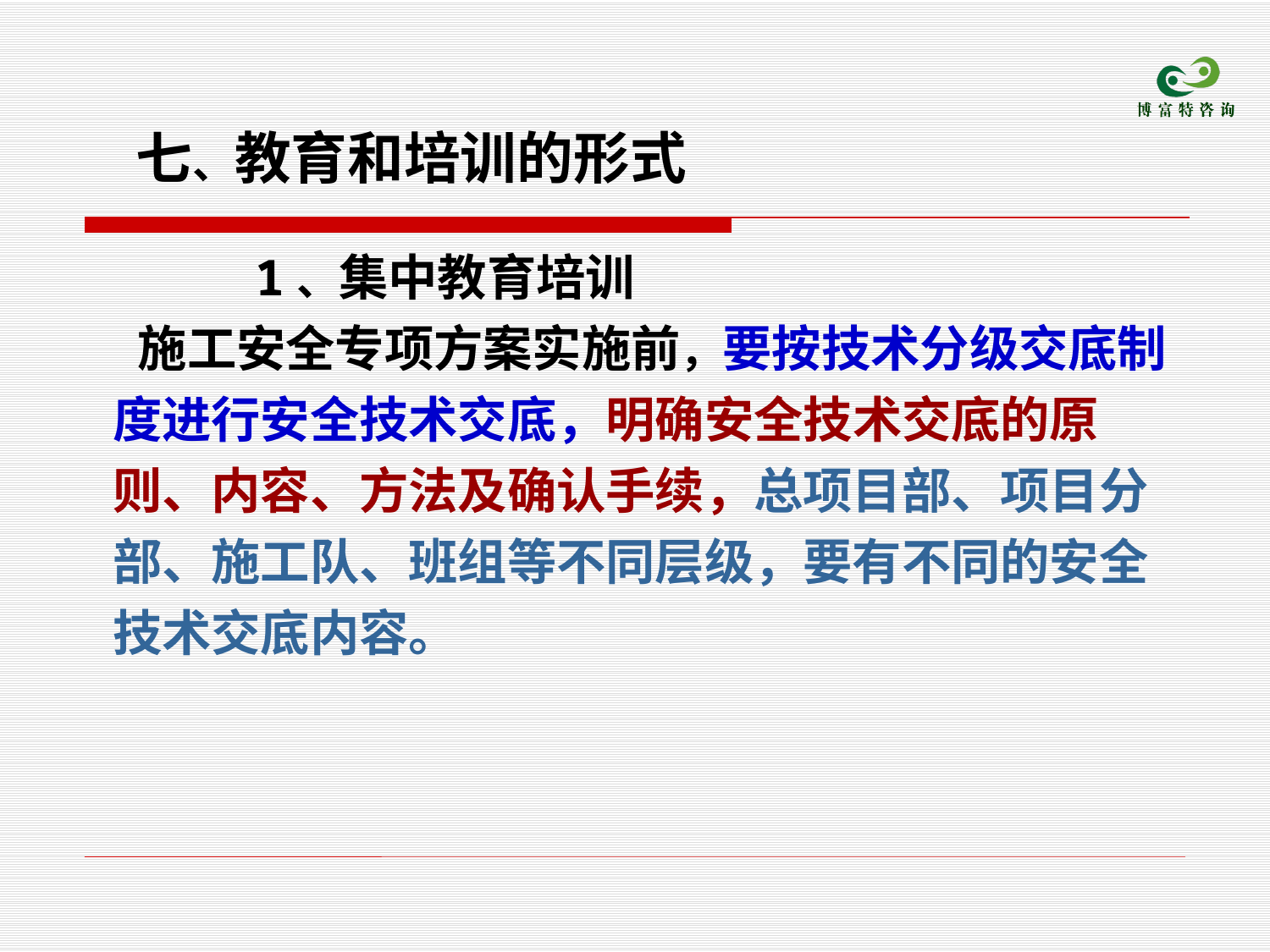

七、教育和培训的形式
       1、集中教育培训
       施工安全专项方案实施前，要按技术分级交底制度进行安全技术交底，明确安全技术交底的原则、内容、方法及确认手续，总项目部、项目分部、施工队、班组等不同层级，要有不同的安全技术交底内容。